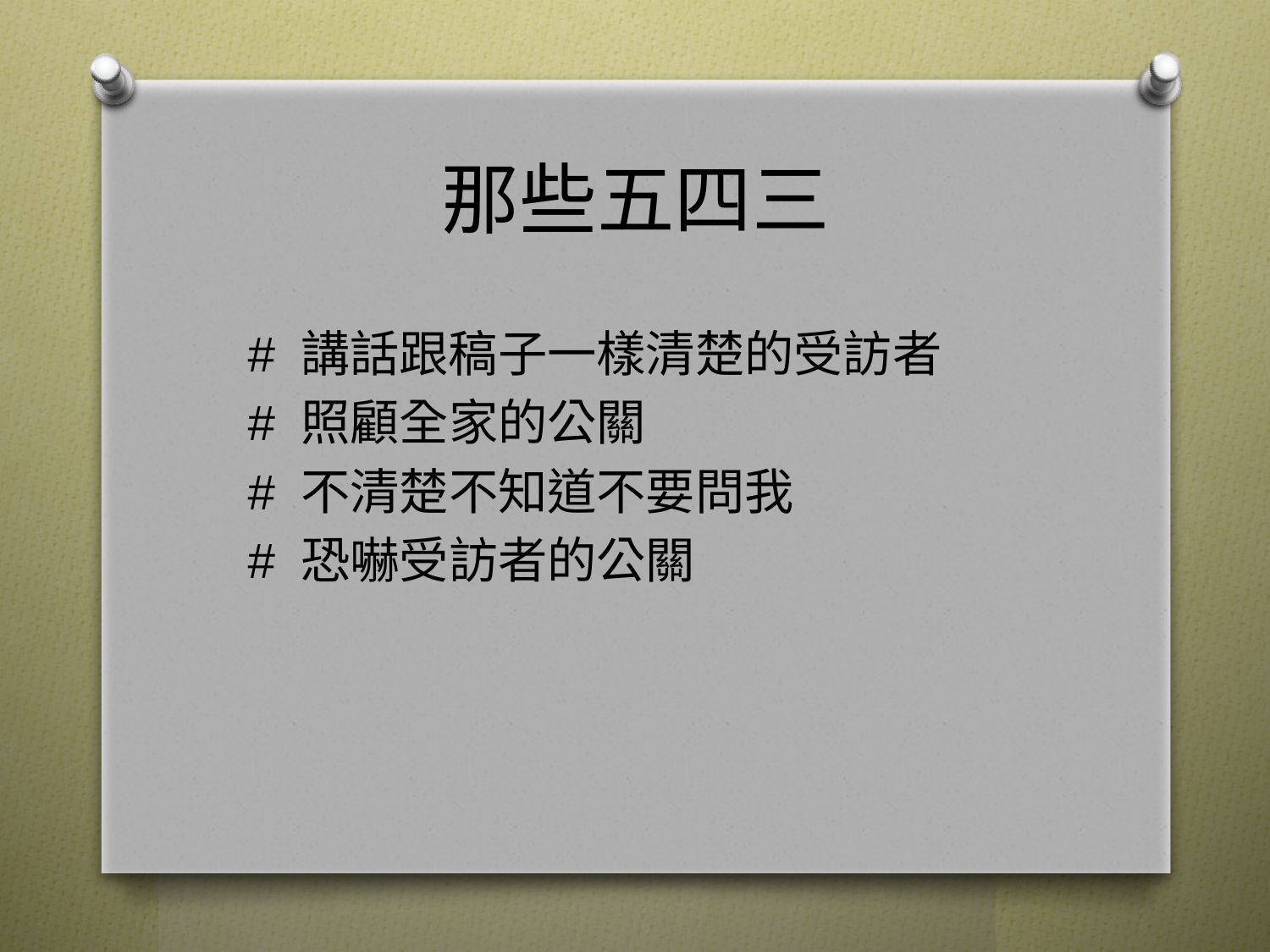

# 那些五四三
# 講話跟稿子一樣清楚的受訪者
# 照顧全家的公關
# 不清楚不知道不要問我
# 恐嚇受訪者的公關